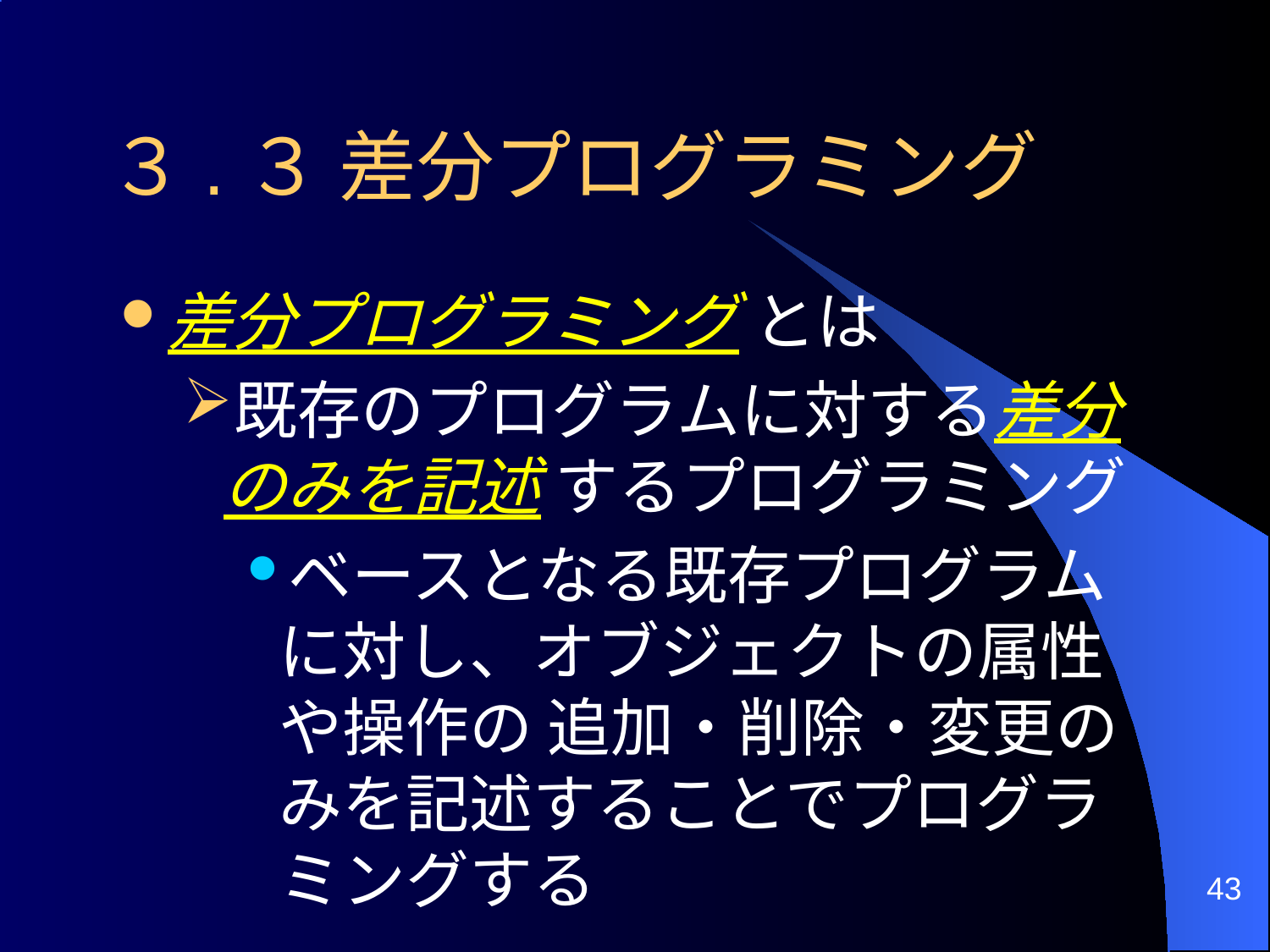

# ３.３ 差分プログラミング
差分プログラミング とは
既存のプログラムに対する差分のみを記述 するプログラミング
ベースとなる既存プログラムに対し、オブジェクトの属性や操作の 追加・削除・変更のみを記述することでプログラミングする
43